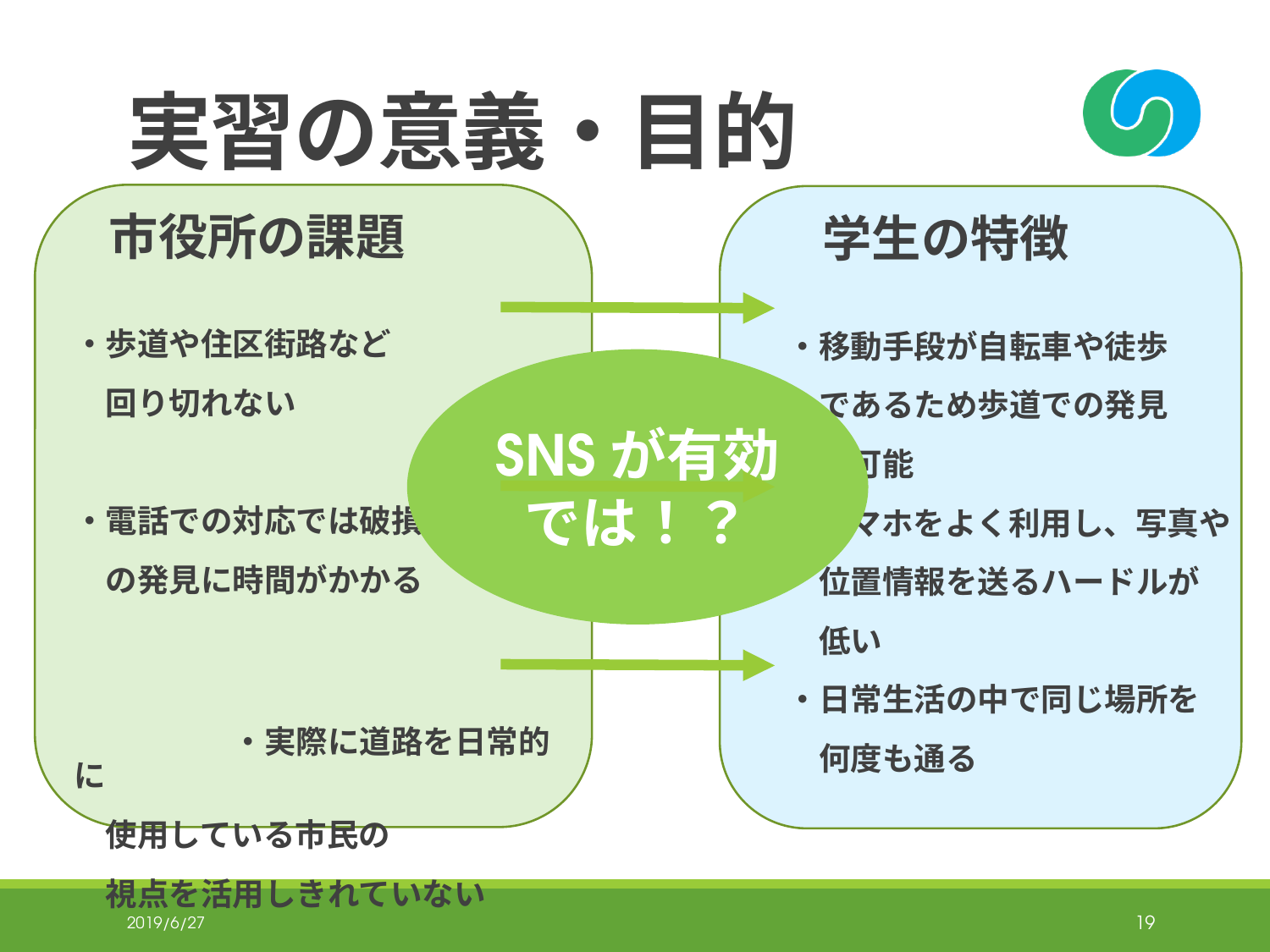

# 実習の意義・目的

　市役所の課題
・歩道や住区街路など
　回り切れない

・電話での対応では破損箇所
　の発見に時間がかかる
                                                                                                                                                                                                                              ・実際に道路を日常的に
　使用している市民の
　視点を活用しきれていない
　学生の特徴
・移動手段が自転車や徒歩
　であるため歩道での発見
　が可能
・スマホをよく利用し、写真や
　位置情報を送るハードルが
　低い
・日常生活の中で同じ場所を
　何度も通る
SNSが有効
では！？
2019/6/27
19